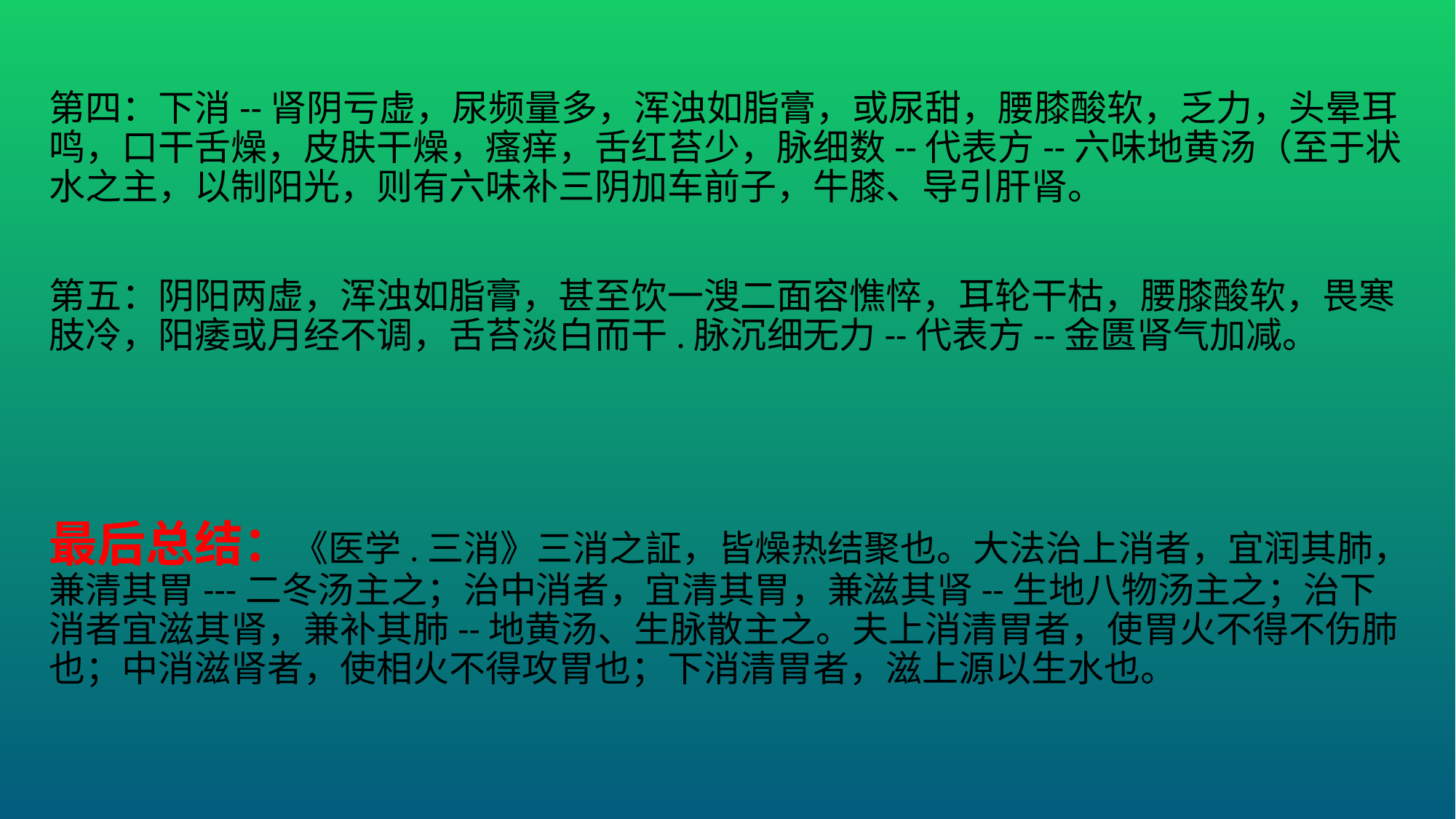

第四：下消--肾阴亏虚，尿频量多，浑浊如脂膏，或尿甜，腰膝酸软，乏力，头晕耳鸣，口干舌燥，皮肤干燥，瘙痒，舌红苔少，脉细数--代表方--六味地黄汤（至于状水之主，以制阳光，则有六味补三阴加车前子，牛膝、导引肝肾。

第五：阴阳两虚，浑浊如脂膏，甚至饮一溲二面容憔悴，耳轮干枯，腰膝酸软，畏寒肢冷，阳痿或月经不调，舌苔淡白而干.脉沉细无力--代表方--金匮肾气加减。

最后总结：《医学.三消》三消之証，皆燥热结聚也。大法治上消者，宜润其肺，兼清其胃---二冬汤主之；治中消者，宜清其胃，兼滋其肾--生地八物汤主之；治下消者宜滋其肾，兼补其肺--地黄汤、生脉散主之。夫上消清胃者，使胃火不得不伤肺也；中消滋肾者，使相火不得攻胃也；下消清胃者，滋上源以生水也。